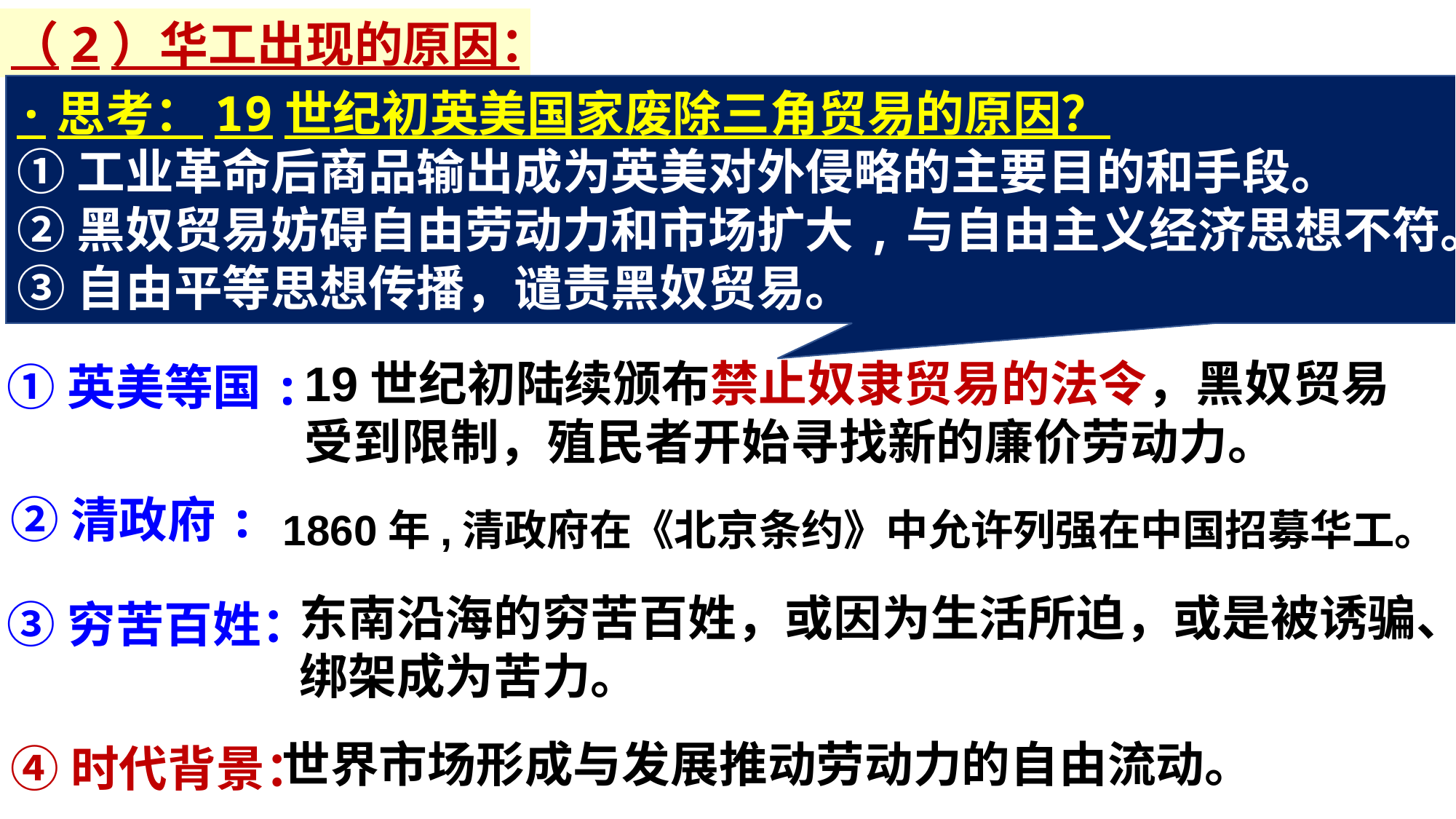

（2）华工出现的原因：
·思考：19世纪初英美国家废除三角贸易的原因？
①工业革命后商品输出成为英美对外侵略的主要目的和手段。
②黑奴贸易妨碍自由劳动力和市场扩大,与自由主义经济思想不符。
③自由平等思想传播，谴责黑奴贸易。
19世纪初陆续颁布禁止奴隶贸易的法令，黑奴贸易受到限制，殖民者开始寻找新的廉价劳动力。
①英美等国:
②清政府:
1860年,清政府在《北京条约》中允许列强在中国招募华工。
东南沿海的穷苦百姓，或因为生活所迫，或是被诱骗、绑架成为苦力。
③穷苦百姓：
世界市场形成与发展推动劳动力的自由流动。
④时代背景：